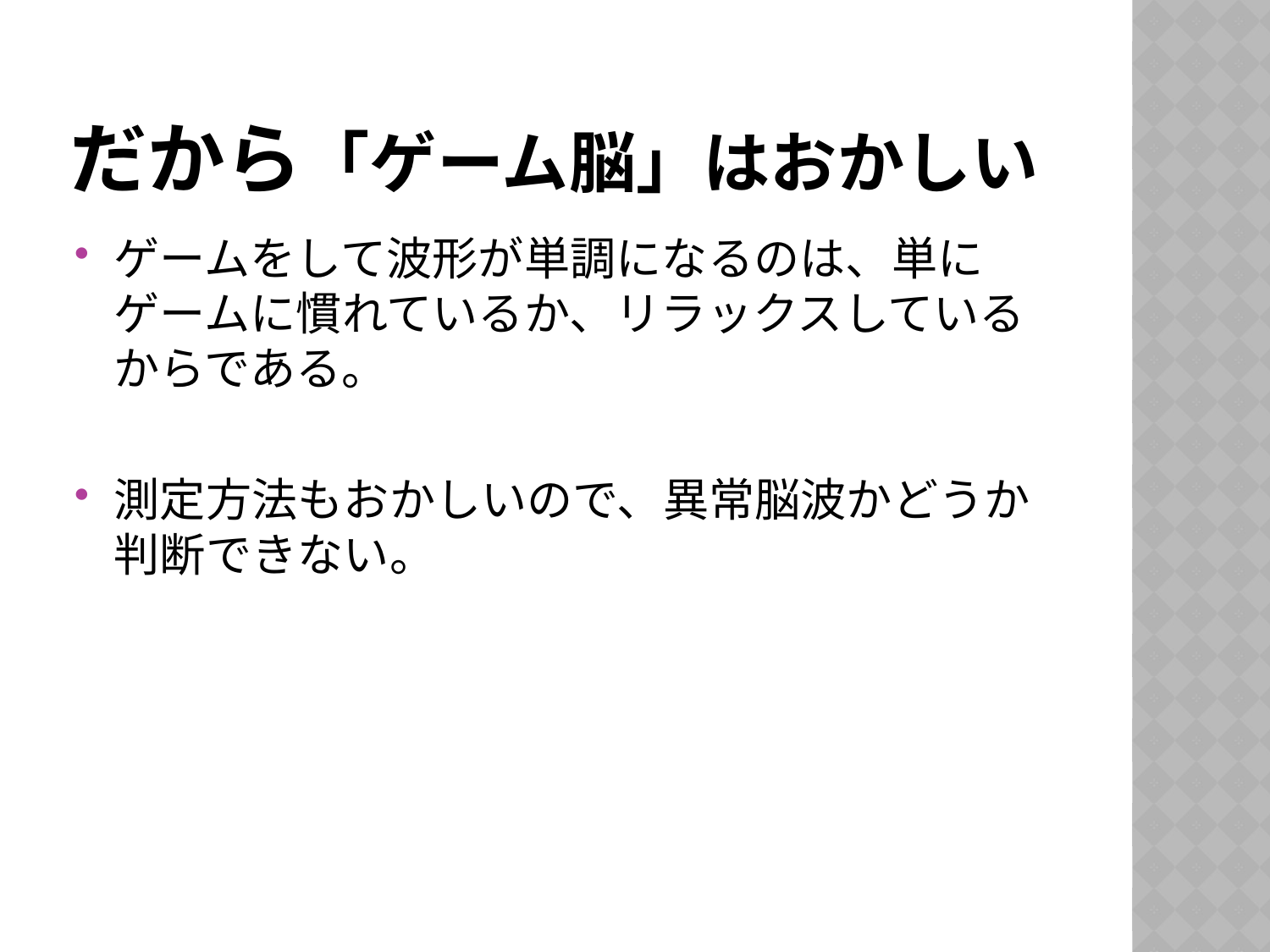

# だから「ゲーム脳」はおかしい
ゲームをして波形が単調になるのは、単にゲームに慣れているか、リラックスしているからである。

測定方法もおかしいので、異常脳波かどうか判断できない。